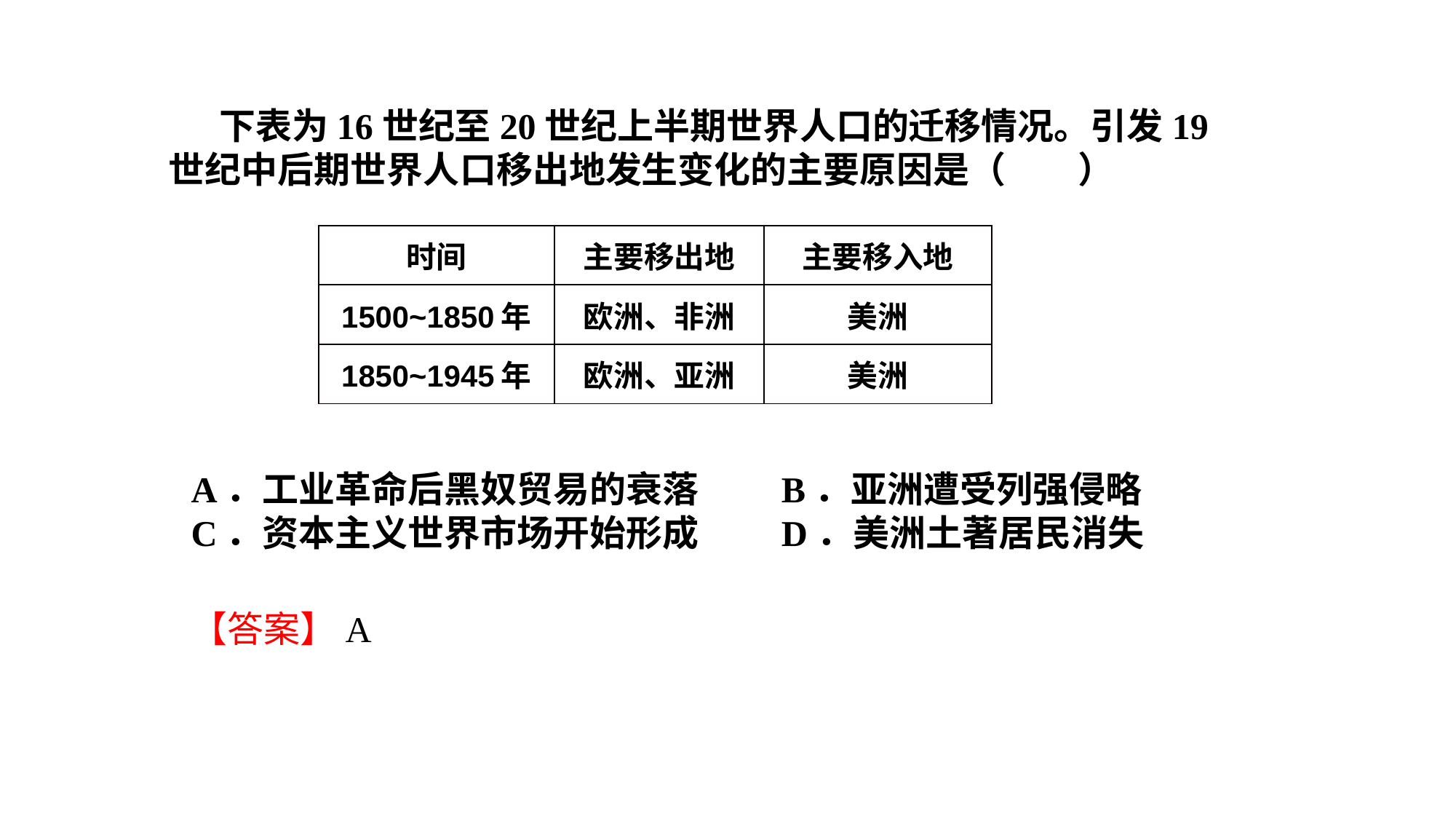

下表为16世纪至20世纪上半期世界人口的迁移情况。引发19世纪中后期世界人口移出地发生变化的主要原因是（　　）

| 时间 | 主要移出地 | 主要移入地 |
| --- | --- | --- |
| 1500~1850年 | 欧洲、非洲 | 美洲 |
| 1850~1945年 | 欧洲、亚洲 | 美洲 |

A．工业革命后黑奴贸易的衰落         B．亚洲遭受列强侵略
C．资本主义世界市场开始形成         D．美洲土著居民消失

【答案】A